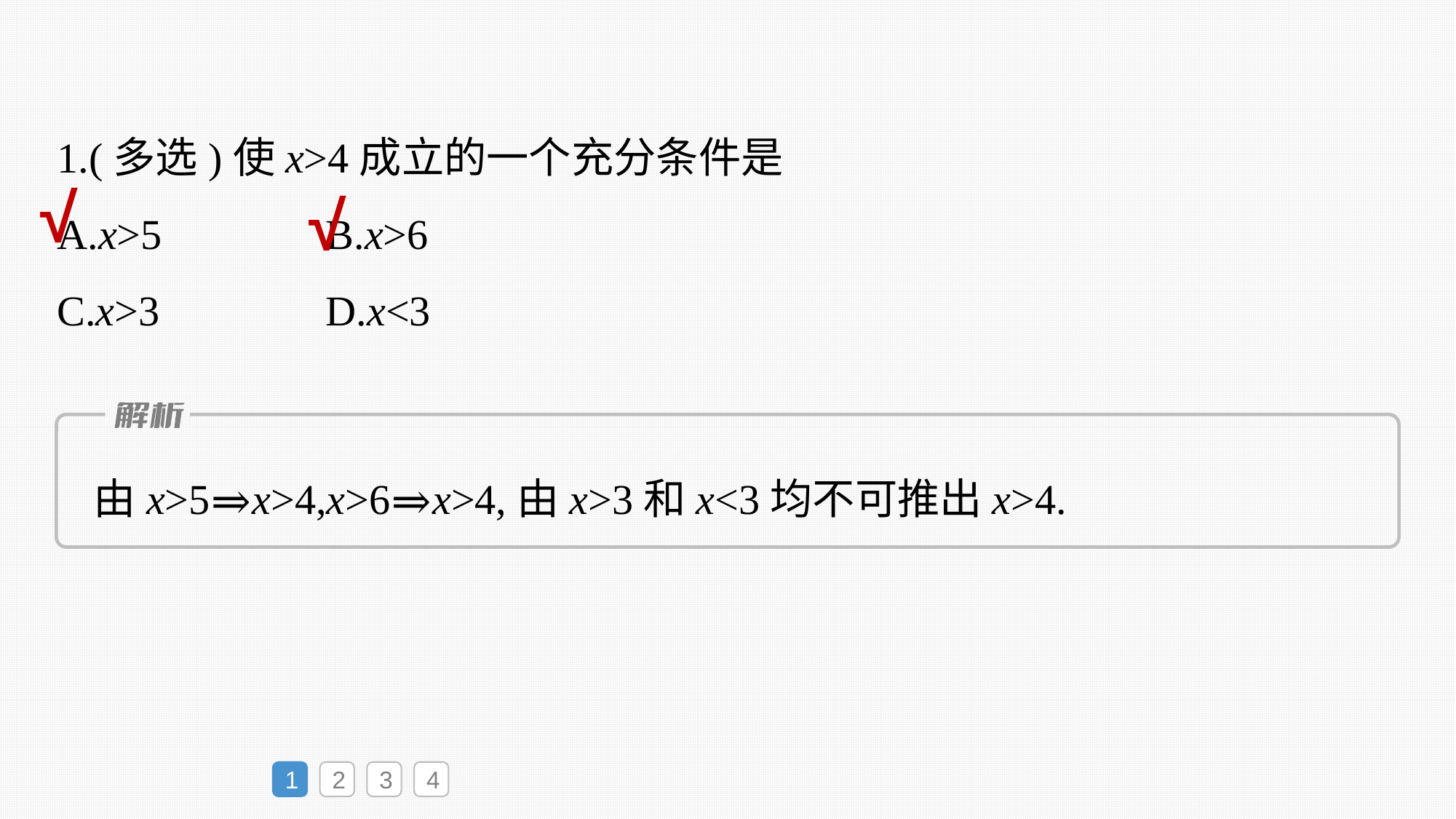

1.(多选)使x>4成立的一个充分条件是
A.x>5	B.x>6
C.x>3	D.x<3
√
√

由x>5⇒x>4,x>6⇒x>4,由x>3和x<3均不可推出x>4.
1
2
3
4